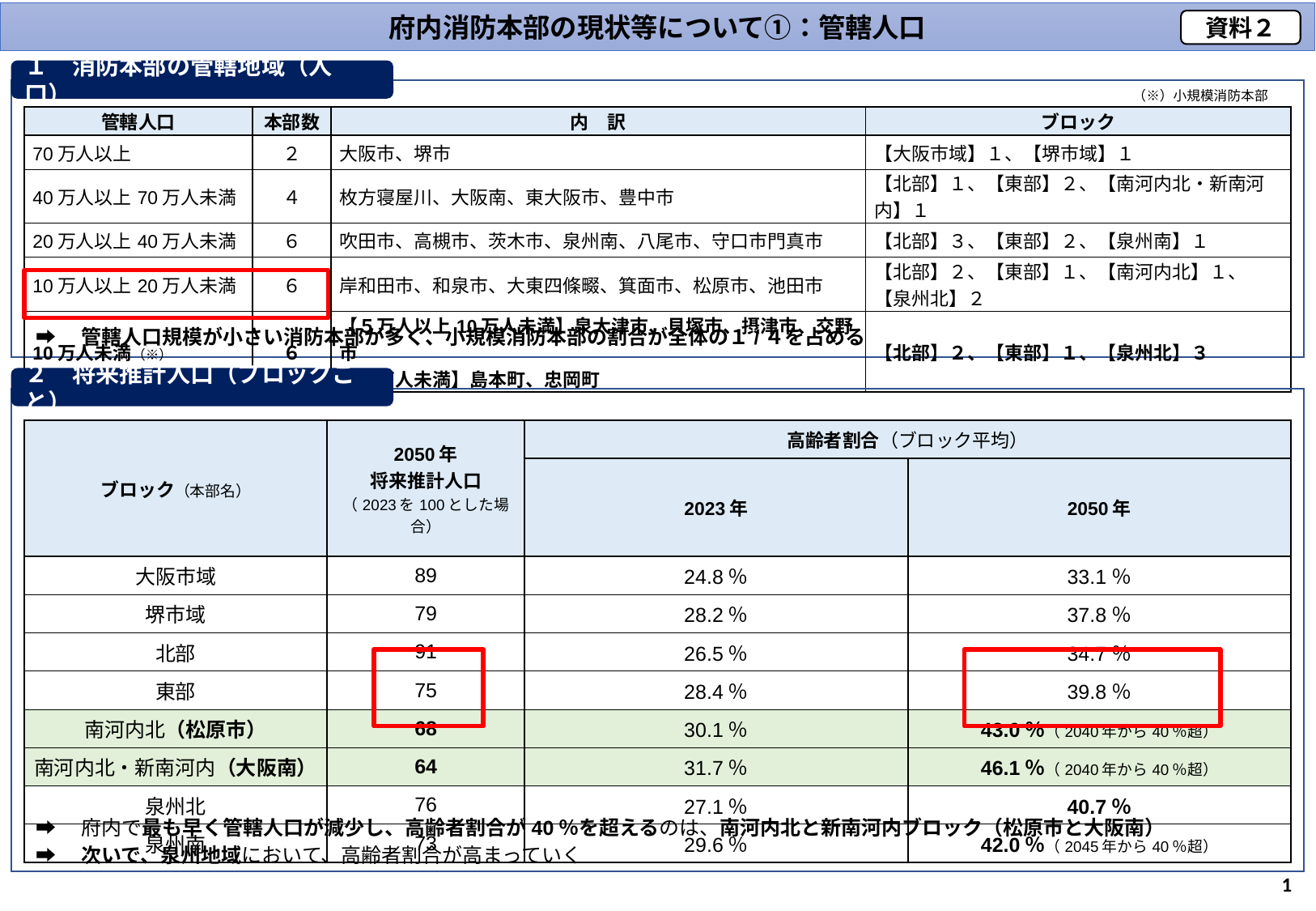

府内消防本部の現状等について①：管轄人口
資料２
１　消防本部の管轄地域（人口）
（※）小規模消防本部

| 管轄人口 | 本部数 | 内　訳 | ブロック |
| --- | --- | --- | --- |
| 70万人以上 | ２ | 大阪市、堺市 | 【大阪市域】１、【堺市域】１ |
| 40万人以上70万人未満 | ４ | 枚方寝屋川、大阪南、東大阪市、豊中市 | 【北部】１、【東部】２、【南河内北・新南河内】１ |
| 20万人以上40万人未満 | ６ | 吹田市、高槻市、茨木市、泉州南、八尾市、守口市門真市 | 【北部】３、【東部】２、【泉州南】１ |
| 10万人以上20万人未満 | ６ | 岸和田市、和泉市、大東四條畷、箕面市、松原市、池田市 | 【北部】２、【東部】１、【南河内北】１、【泉州北】２ |
| 10万人未満（※） | ６ | 【５万人以上10万人未満】泉大津市、貝塚市、摂津市、交野市 【５万人未満】島本町、忠岡町 | 【北部】２、【東部】１、【泉州北】３ |

➡　管轄人口規模が小さい消防本部が多く、小規模消防本部の割合が全体の１/４を占める
２　将来推計人口（ブロックごと）

| ブロック（本部名） | 2050年 将来推計人口 （2023を100とした場合） | 高齢者割合（ブロック平均） |  |
| --- | --- | --- | --- |
|  |  | 2023年 | 2050年 |
| 大阪市域 | 89 | 24.8％ | 33.1％ |
| 堺市域 | 79 | 28.2％ | 37.8％ |
| 北部 | 91 | 26.5％ | 34.7％ |
| 東部 | 75 | 28.4％ | 39.8％ |
| 南河内北（松原市） | 68 | 30.1％ | 43.0％（2040年から40％超） |
| 南河内北・新南河内（大阪南） | 64 | 31.7％ | 46.1％（2040年から40％超） |
| 泉州北 | 76 | 27.1％ | 40.7％ |
| 泉州南 | 73 | 29.6％ | 42.0％（2045年から40％超） |

➡　府内で最も早く管轄人口が減少し、高齢者割合が40％を超えるのは、南河内北と新南河内ブロック（松原市と大阪南）
➡　次いで、泉州地域において、高齢者割合が高まっていく
1